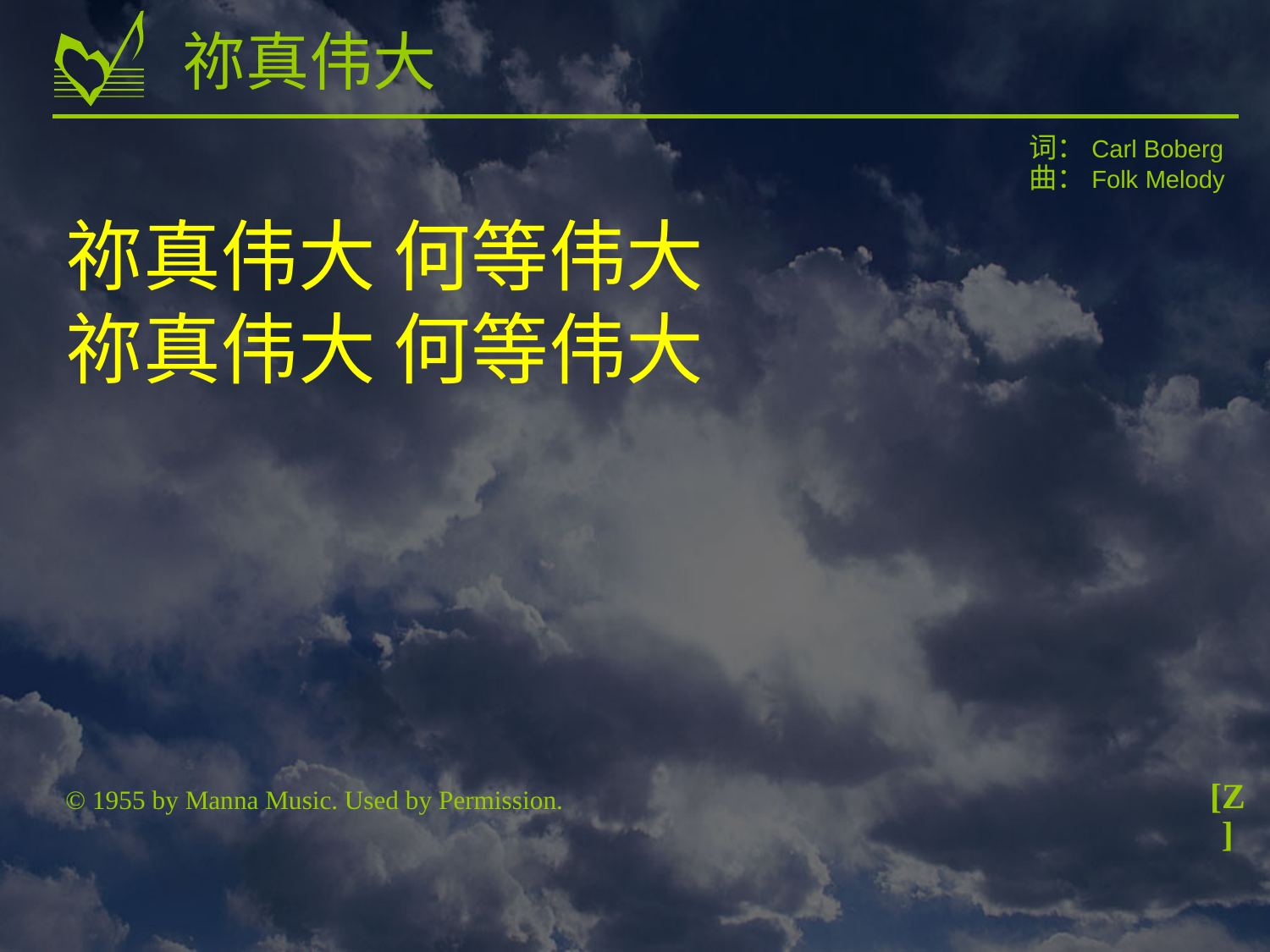

# 祢真伟大
词：Carl Boberg
曲：Folk Melody
祢真伟大 何等伟大
祢真伟大 何等伟大

[Z]
© 1955 by Manna Music. Used by Permission.